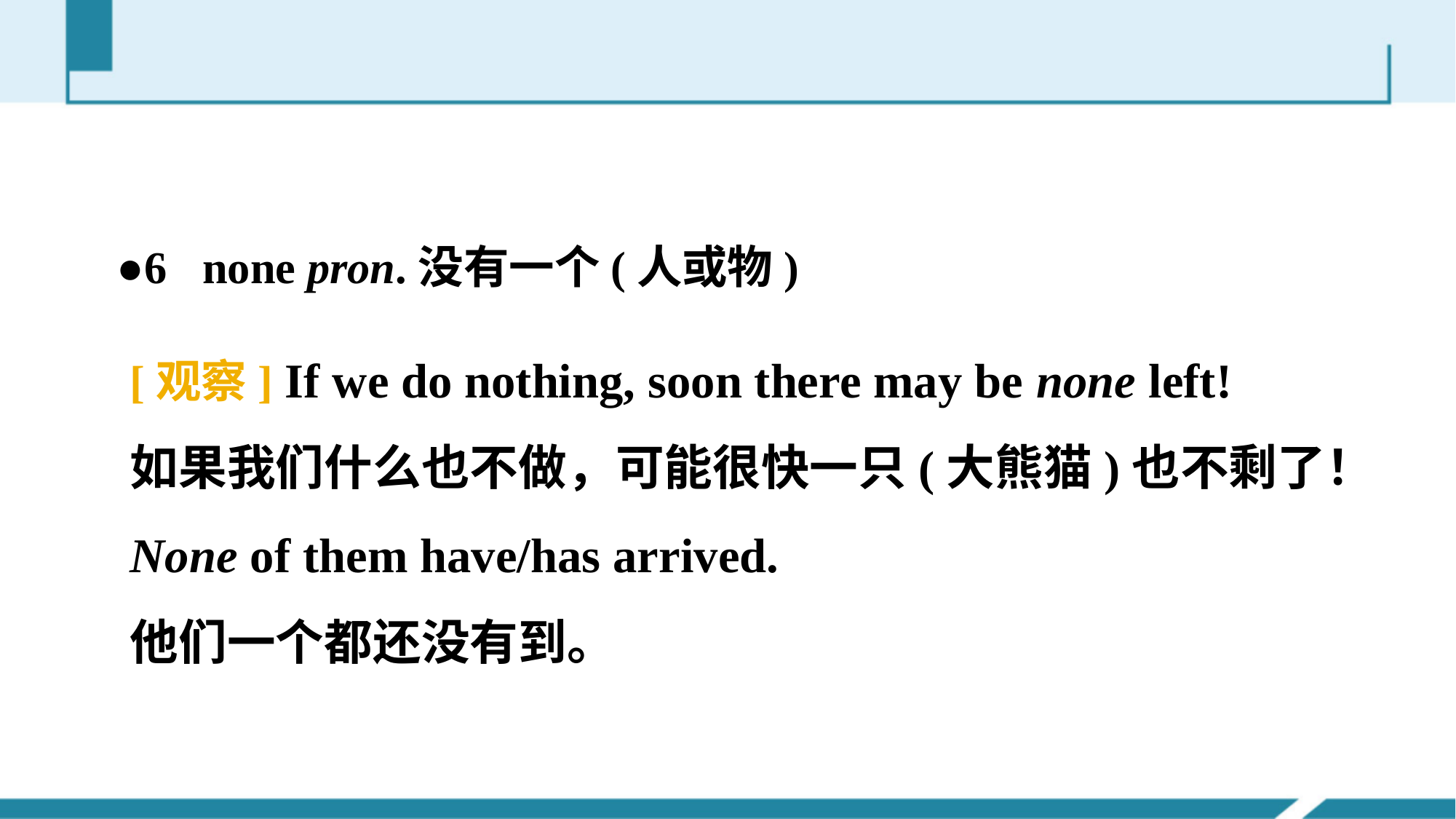

●6   none pron.没有一个(人或物)
[观察] If we do nothing, soon there may be none left!
如果我们什么也不做，可能很快一只(大熊猫)也不剩了！
None of them have/has arrived.
他们一个都还没有到。